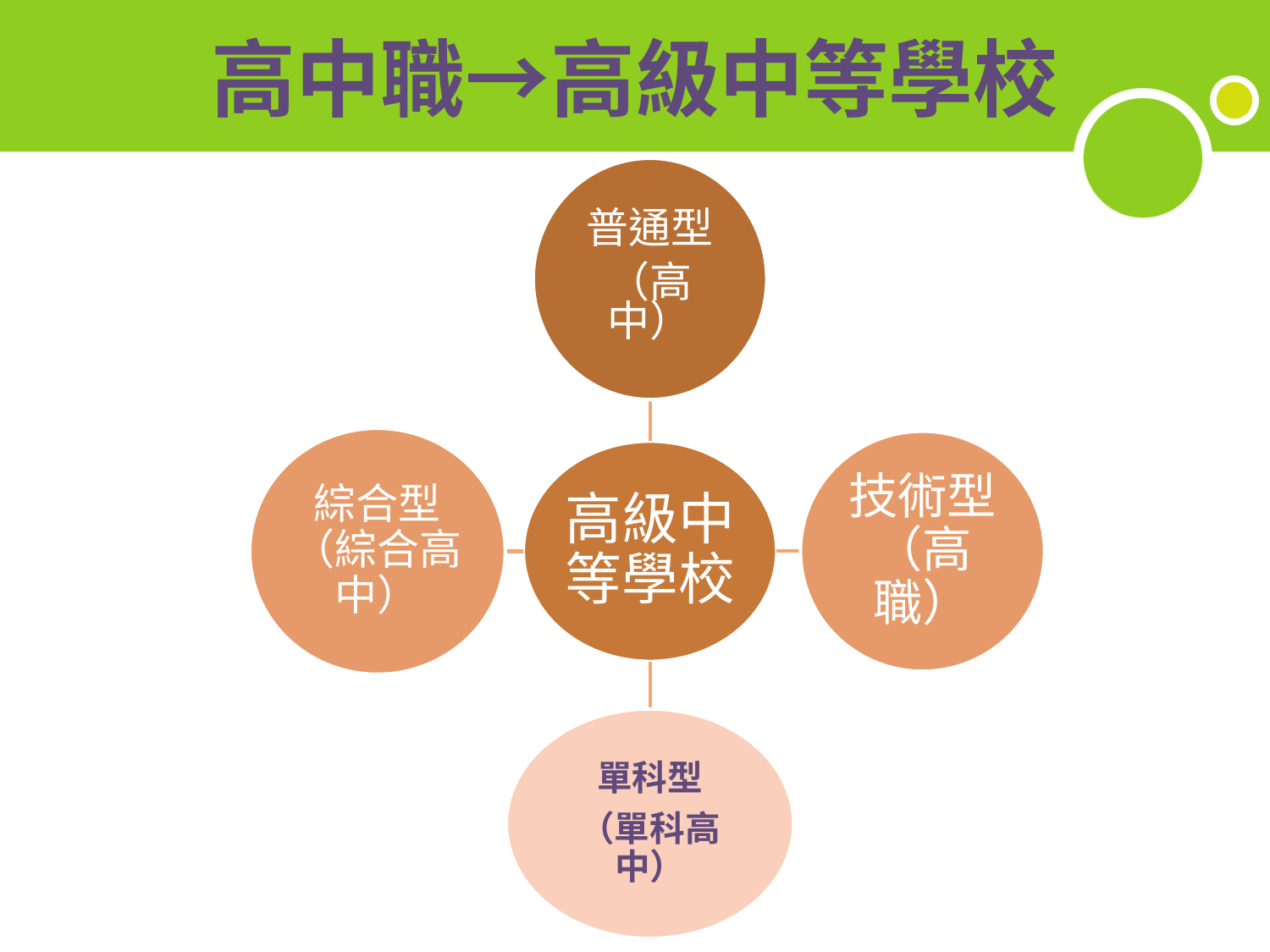

# 高中職→高級中等學校
高級中等學校

普通型
（高中）

技術型（高職）

單科型
（單科高中）

綜合型（綜合高中）